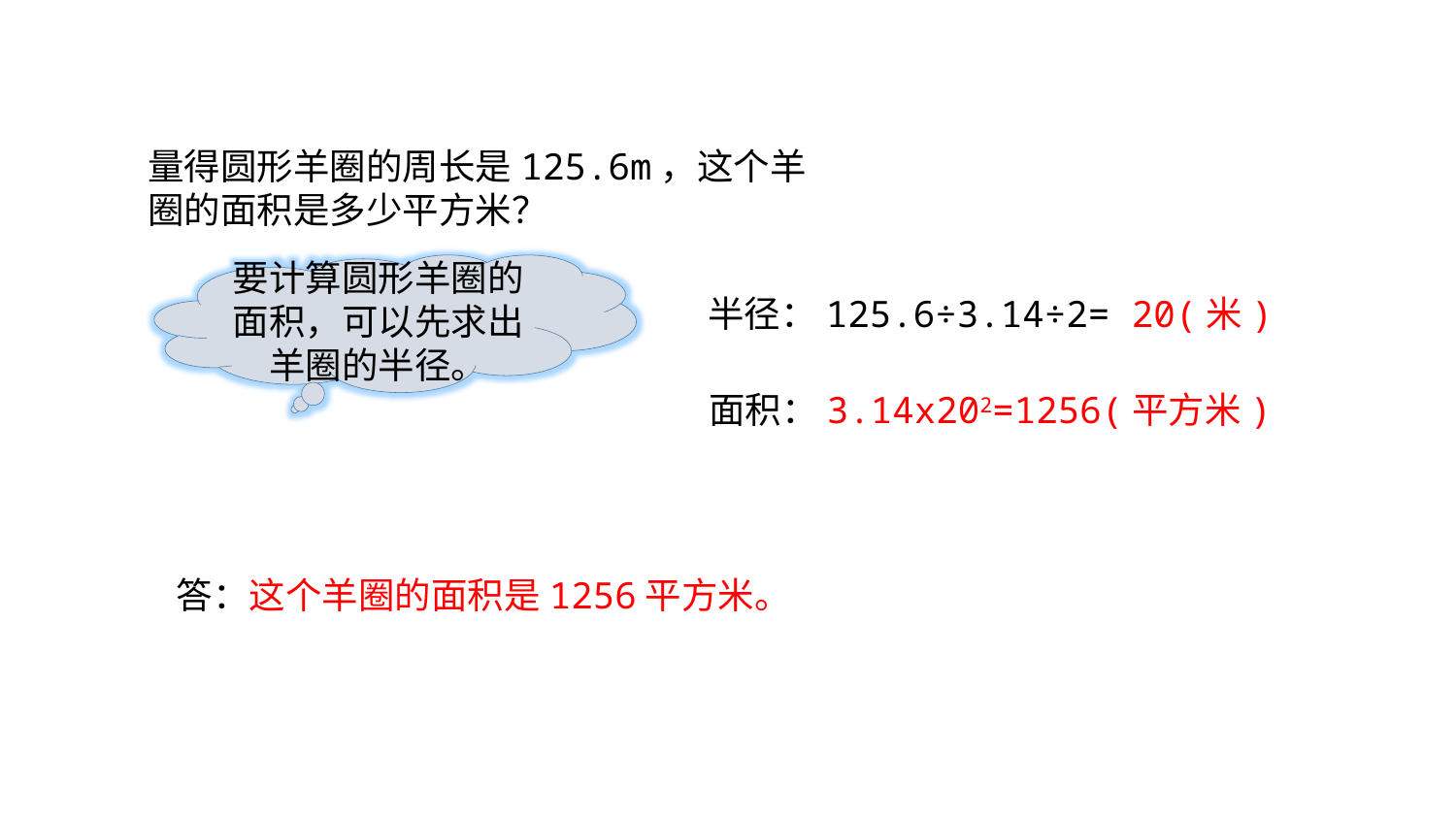

量得圆形羊圈的周长是125.6m，这个羊圈的面积是多少平方米？
要计算圆形羊圈的面积，可以先求出羊圈的半径。
半径：125.6÷3.14÷2= 20(米)
面积：3.14x202=1256(平方米)
答：这个羊圈的面积是1256平方米。